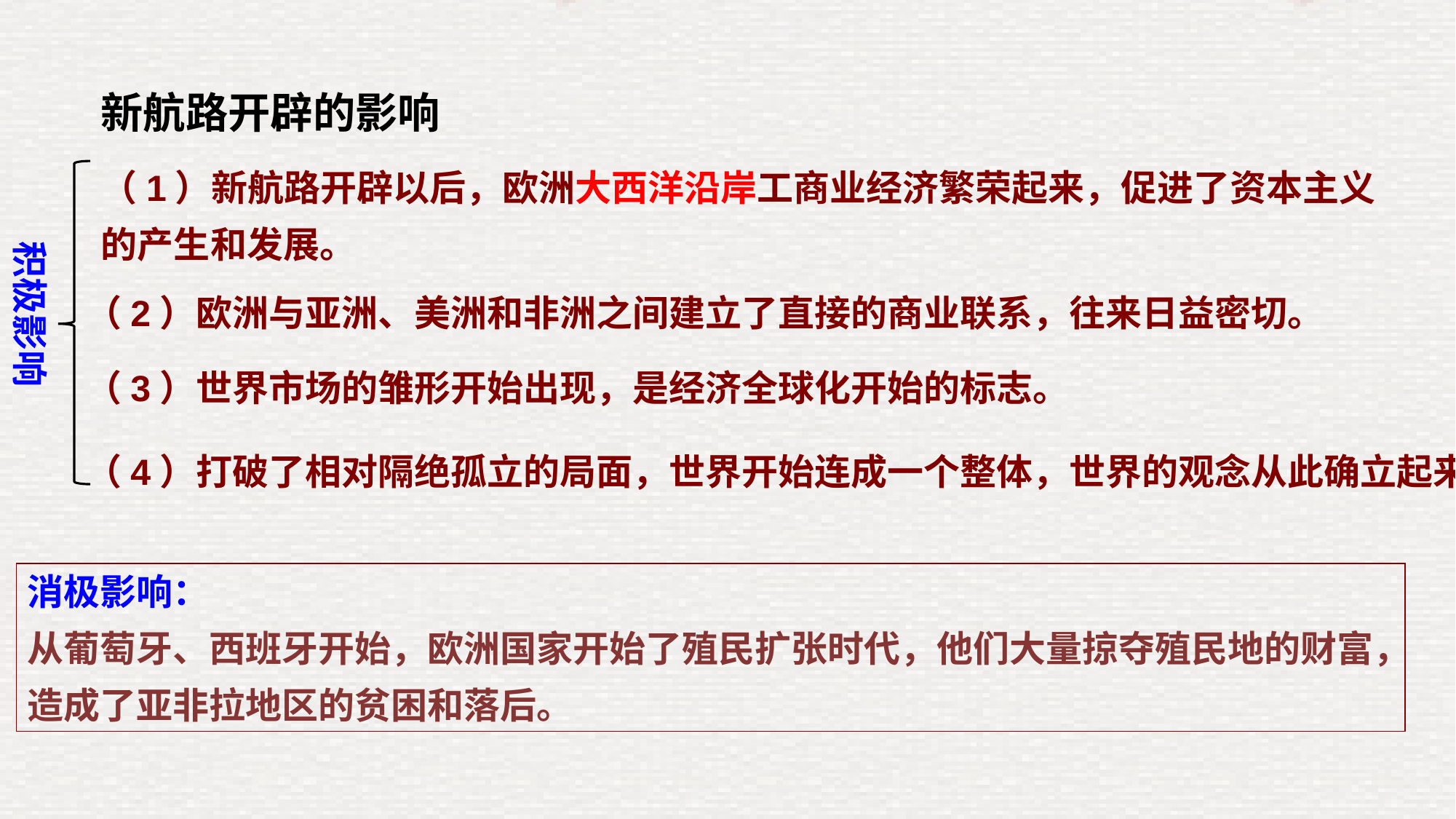

新航路开辟的影响
（1）新航路开辟以后，欧洲大西洋沿岸工商业经济繁荣起来，促进了资本主义   的产生和发展。

积极影响
（2）欧洲与亚洲、美洲和非洲之间建立了直接的商业联系，往来日益密切。
（3）世界市场的雏形开始出现，是经济全球化开始的标志。

（4）打破了相对隔绝孤立的局面，世界开始连成一个整体，世界的观念从此确立起来。
消极影响：
从葡萄牙、西班牙开始，欧洲国家开始了殖民扩张时代，他们大量掠夺殖民地的财富，造成了亚非拉地区的贫困和落后。